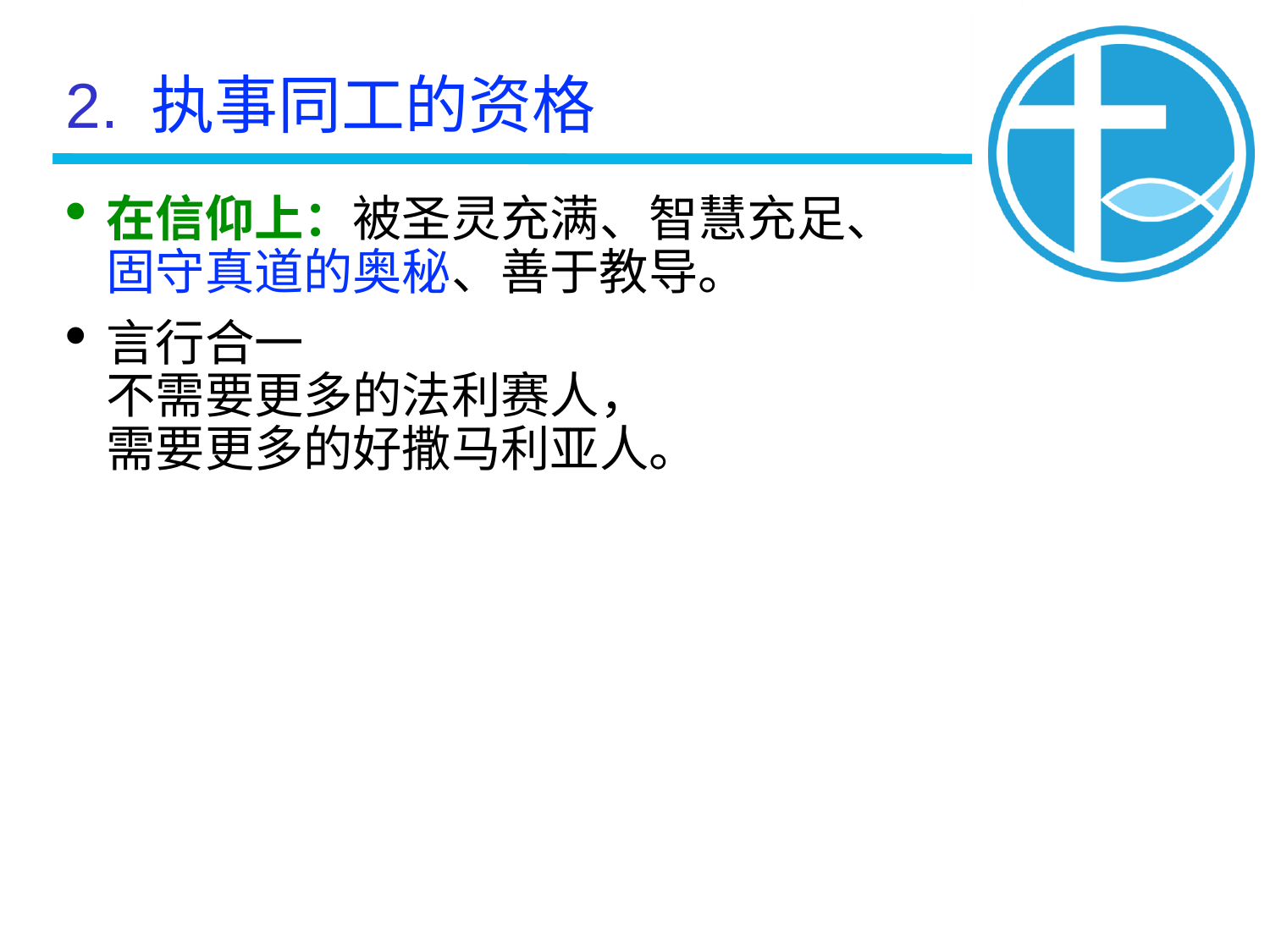

2. 执事同工的资格
在信仰上：被圣灵充满、智慧充足、
固守真道的奥秘、善于教导。
言行合一
不需要更多的法利赛人，
需要更多的好撒马利亚人。